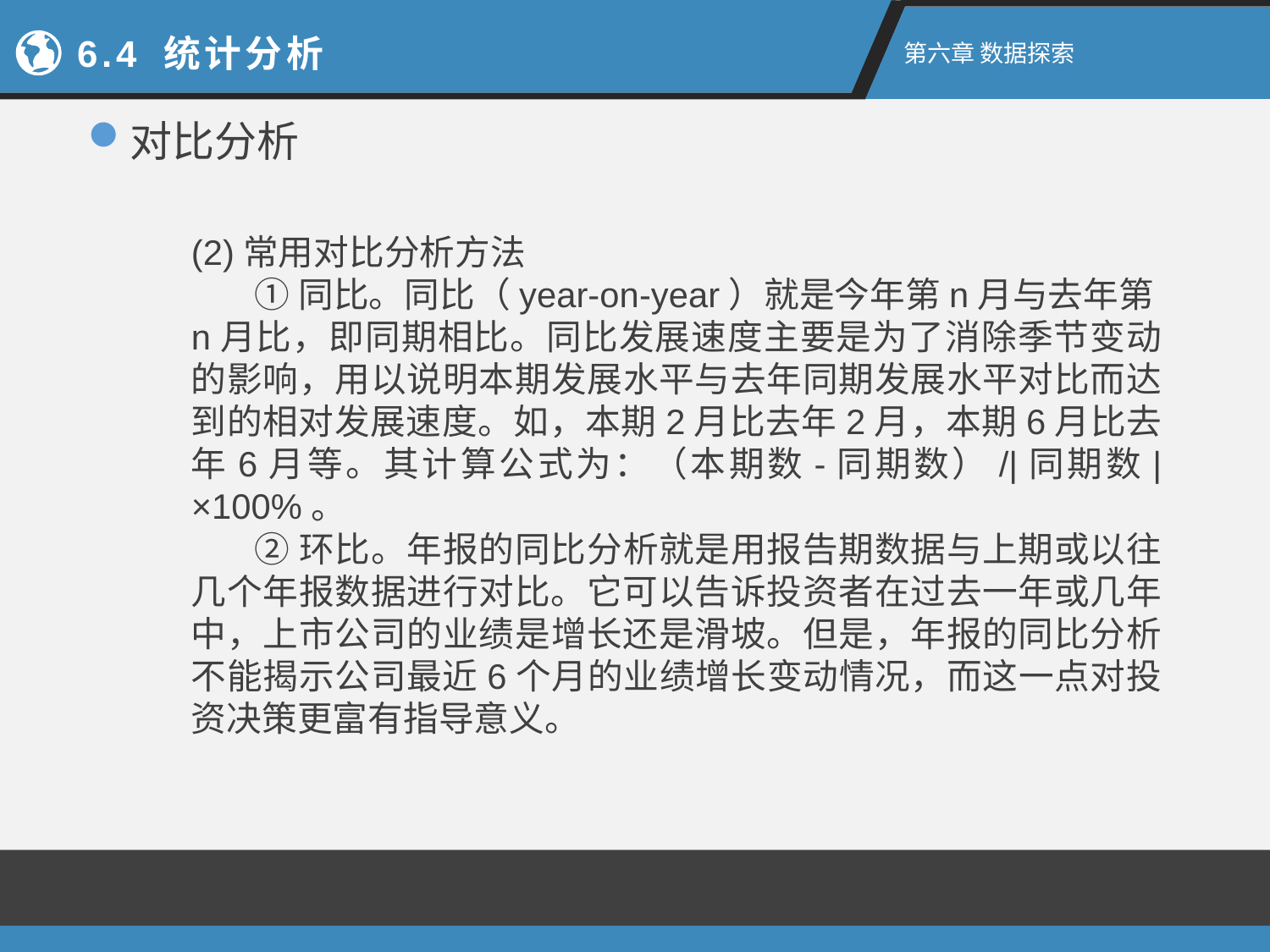

6.4 统计分析

第六章 数据探索
对比分析
(2)常用对比分析方法
①同比。同比（year-on-year）就是今年第n月与去年第n月比，即同期相比。同比发展速度主要是为了消除季节变动的影响，用以说明本期发展水平与去年同期发展水平对比而达到的相对发展速度。如，本期2月比去年2月，本期6月比去年6月等。其计算公式为：（本期数-同期数）/|同期数|×100%。
②环比。年报的同比分析就是用报告期数据与上期或以往几个年报数据进行对比。它可以告诉投资者在过去一年或几年中，上市公司的业绩是增长还是滑坡。但是，年报的同比分析不能揭示公司最近6个月的业绩增长变动情况，而这一点对投资决策更富有指导意义。